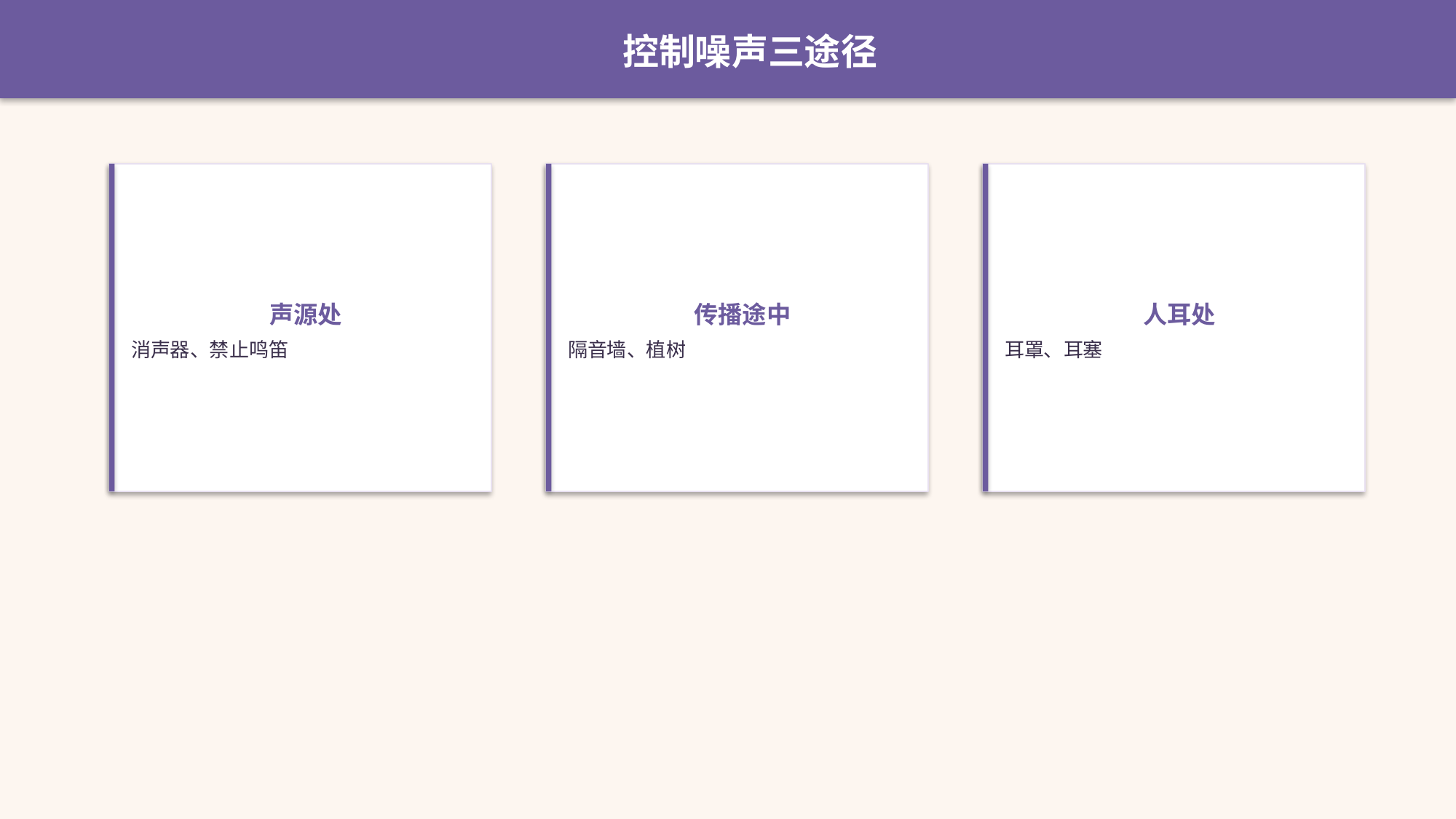

控制噪声三途径
声源处
消声器、禁止鸣笛

传播途中
隔音墙、植树

人耳处
耳罩、耳塞